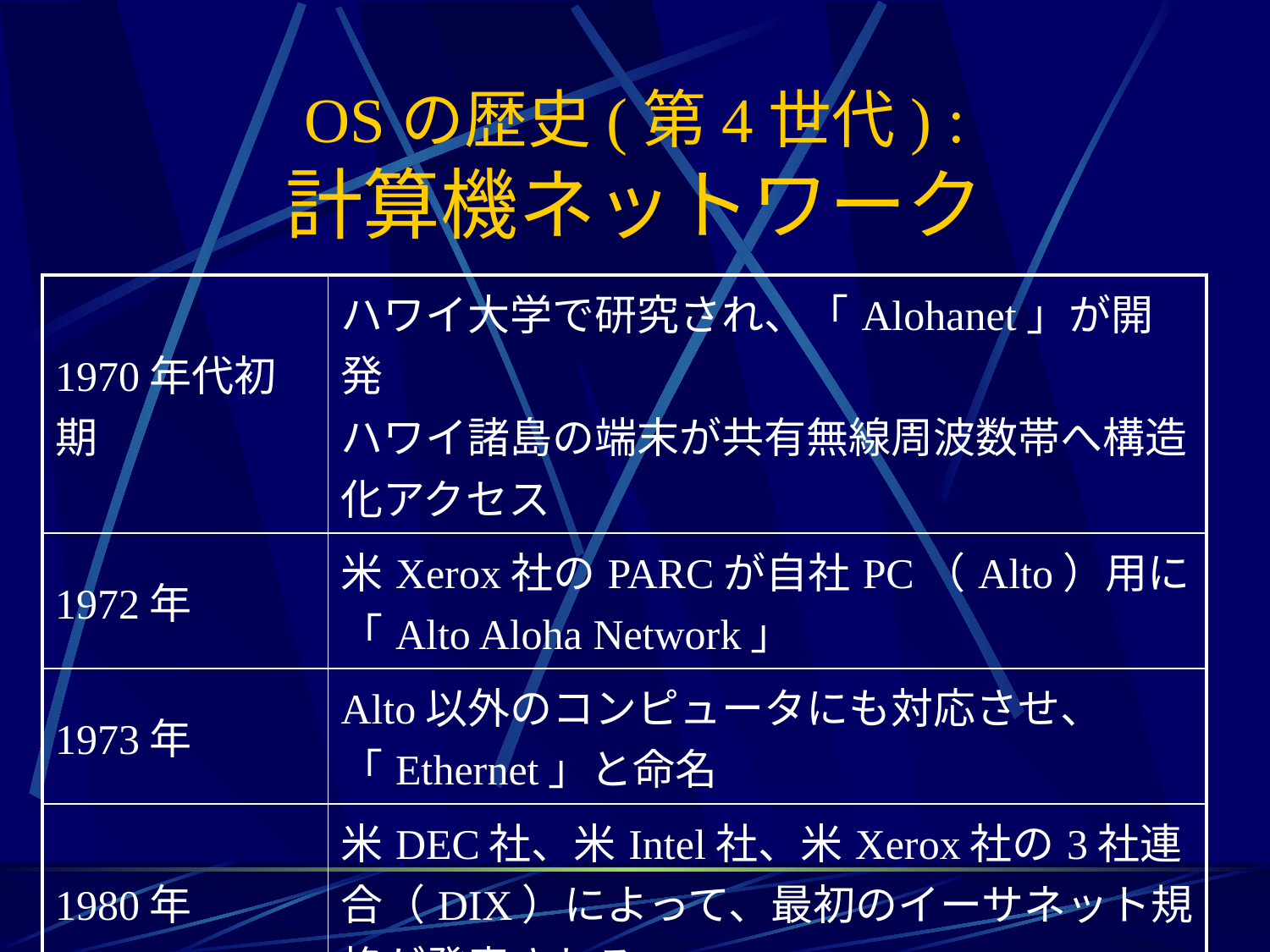

# OSの歴史(第4世代) : 計算機ネットワーク
| 1970年代初期 | ハワイ大学で研究され、「Alohanet」が開発 ハワイ諸島の端末が共有無線周波数帯へ構造化アクセス |
| --- | --- |
| 1972年 | 米Xerox社のPARCが自社PC（Alto）用に「Alto Aloha Network」 |
| 1973年 | Alto以外のコンピュータにも対応させ、「Ethernet」と命名 |
| 1980年 | 米DEC社、米Intel社、米Xerox社の3社連合（DIX）によって、最初のイーサネット規格が発表される |